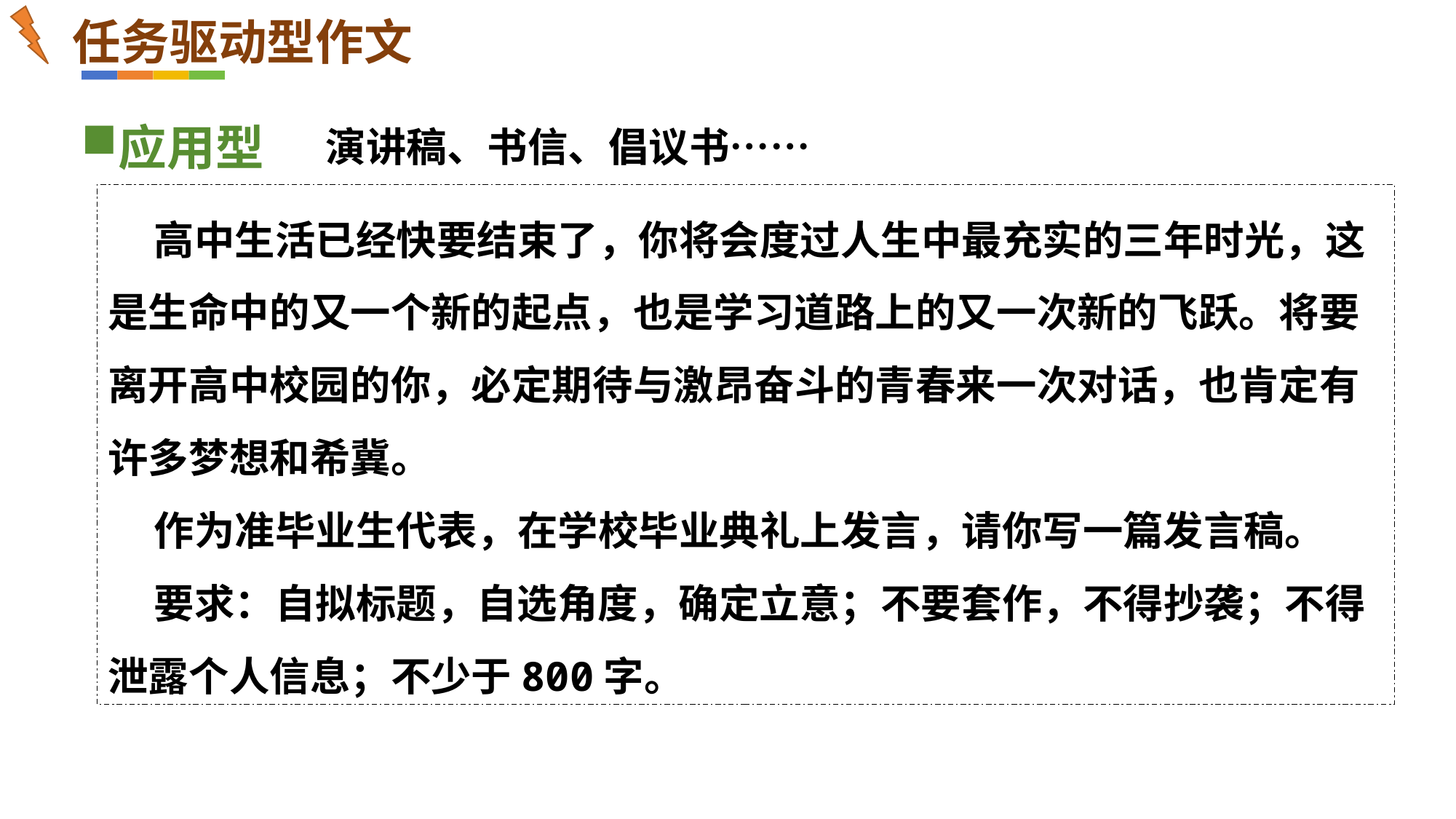

任务驱动型作文

应用型
演讲稿、书信、倡议书……
    高中生活已经快要结束了，你将会度过人生中最充实的三年时光，这是生命中的又一个新的起点，也是学习道路上的又一次新的飞跃。将要离开高中校园的你，必定期待与激昂奋斗的青春来一次对话，也肯定有许多梦想和希冀。
    作为准毕业生代表，在学校毕业典礼上发言，请你写一篇发言稿。
    要求：自拟标题，自选角度，确定立意；不要套作，不得抄袭；不得泄露个人信息；不少于800字。